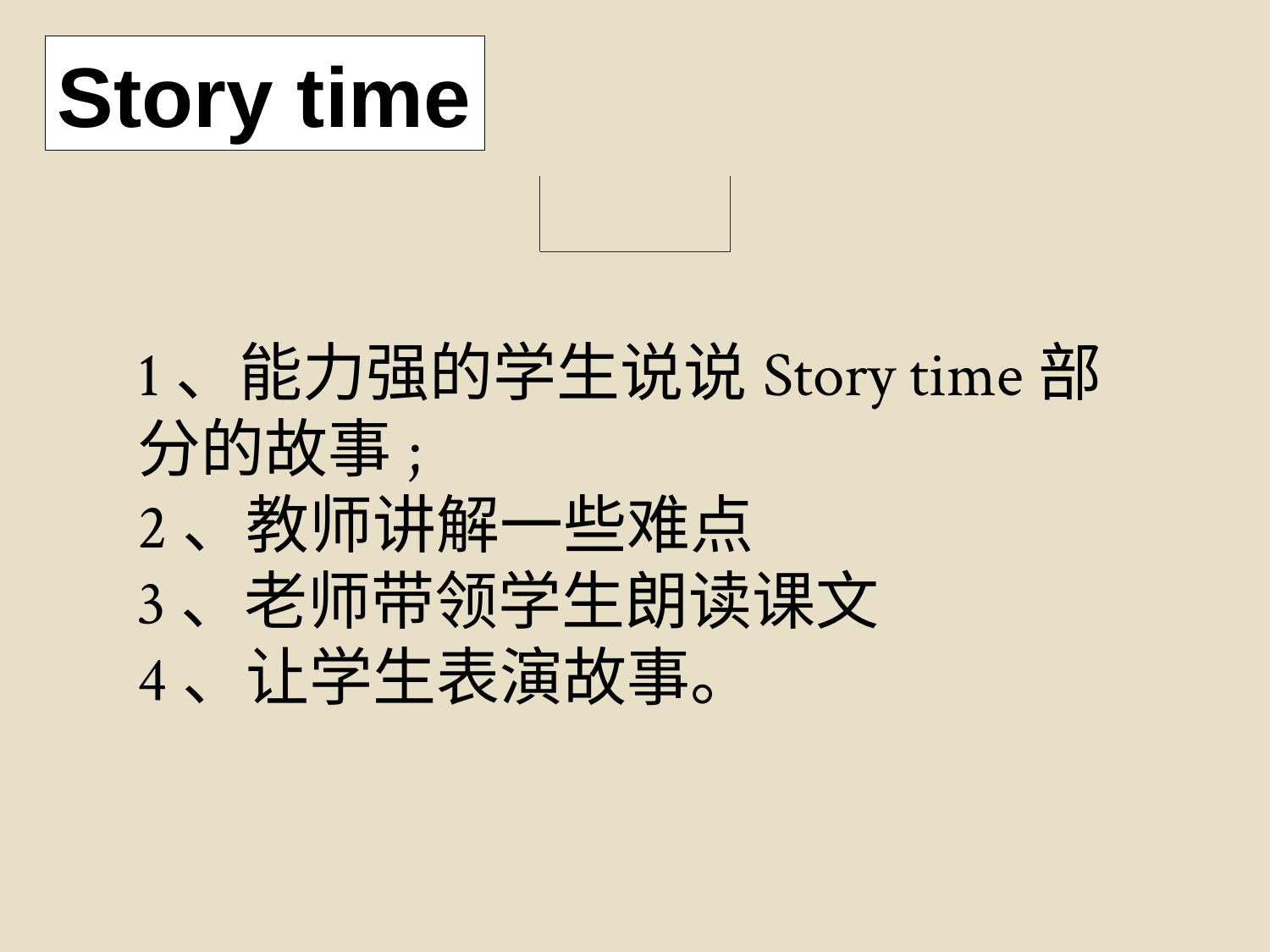

Story time
1、能力强的学生说说Story time部分的故事;
2、教师讲解一些难点
3、老师带领学生朗读课文
4、让学生表演故事。